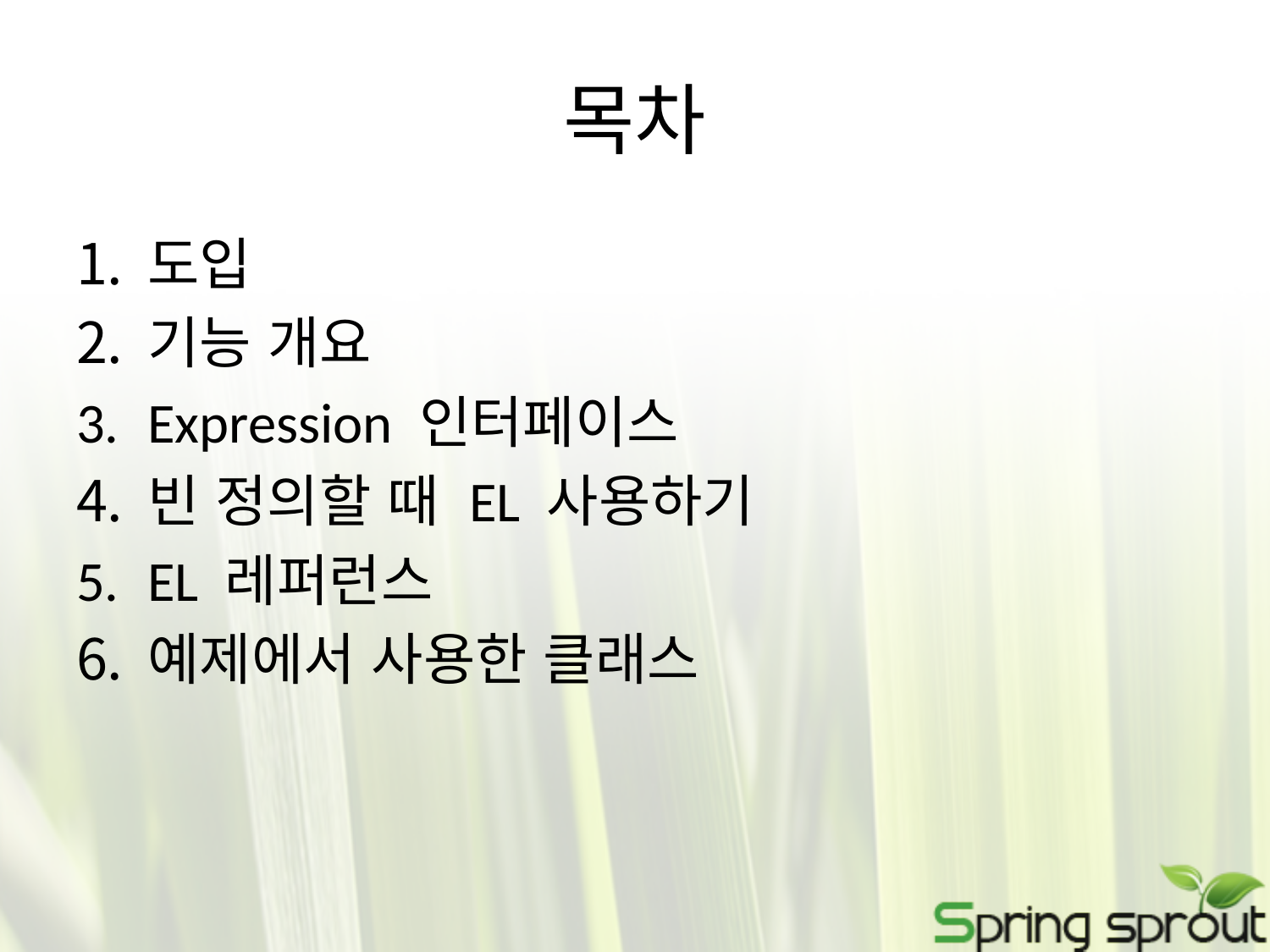

# 목차
도입
기능 개요
Expression 인터페이스
빈 정의할 때 EL 사용하기
EL 레퍼런스
예제에서 사용한 클래스